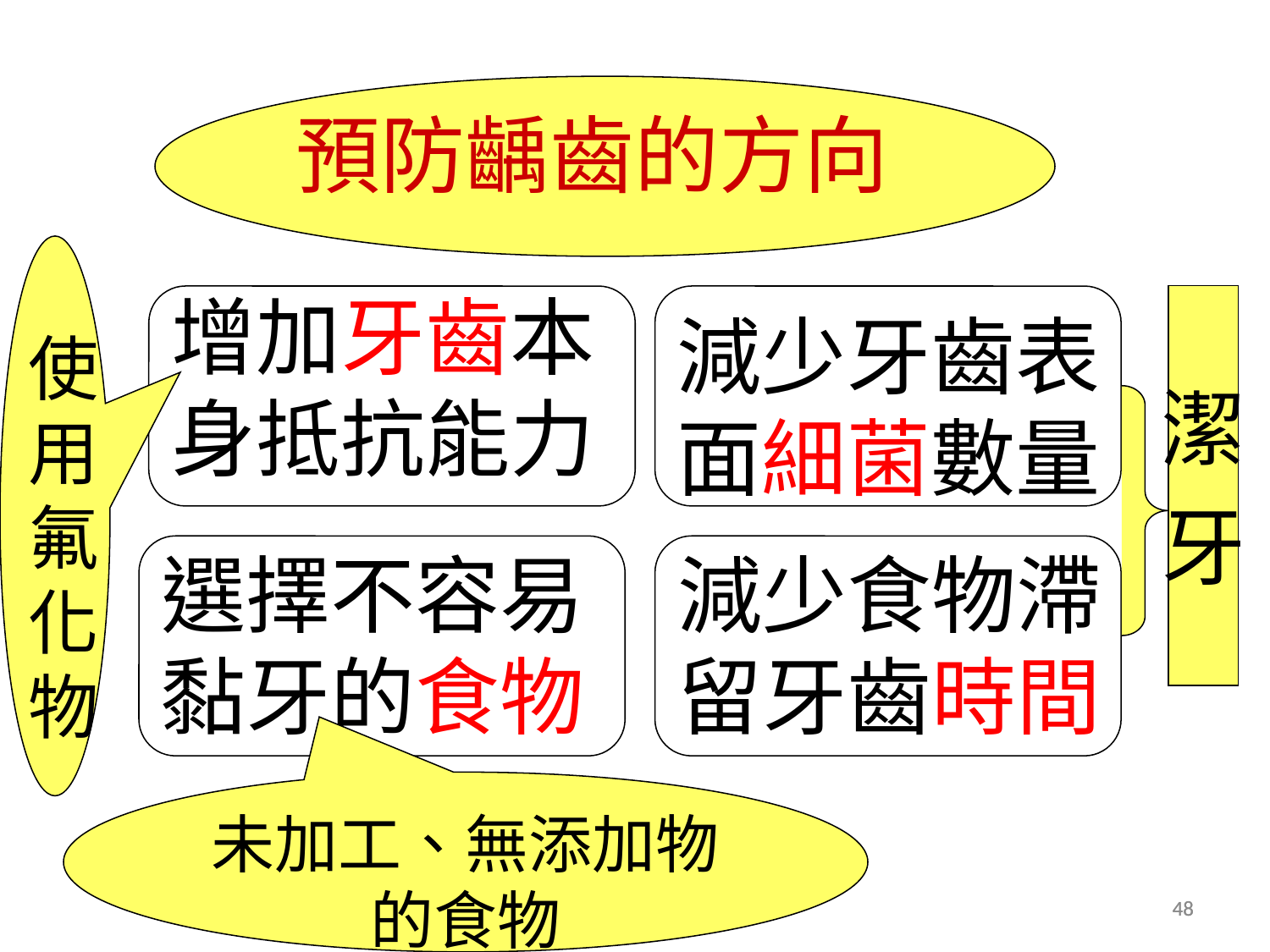

預防齲齒的方向
使用氟化物
增加牙齒本    身抵抗能力
潔
牙

減少牙齒表面細菌數量
選擇不容易黏牙的食物

減少食物滯留牙齒時間
未加工、無添加物的食物
48
48